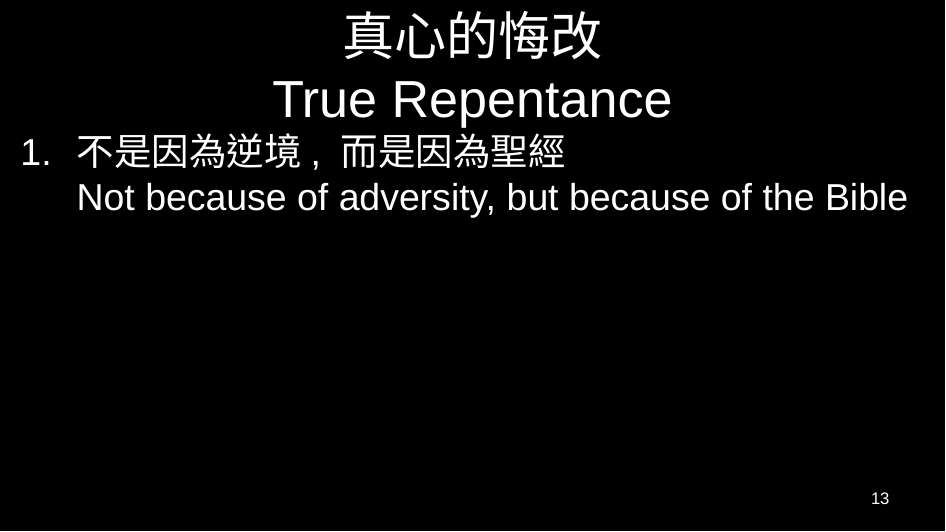

# 真心的悔改 True Repentance
不是因為逆境, 而是因為聖經
Not because of adversity, but because of the Bible
13